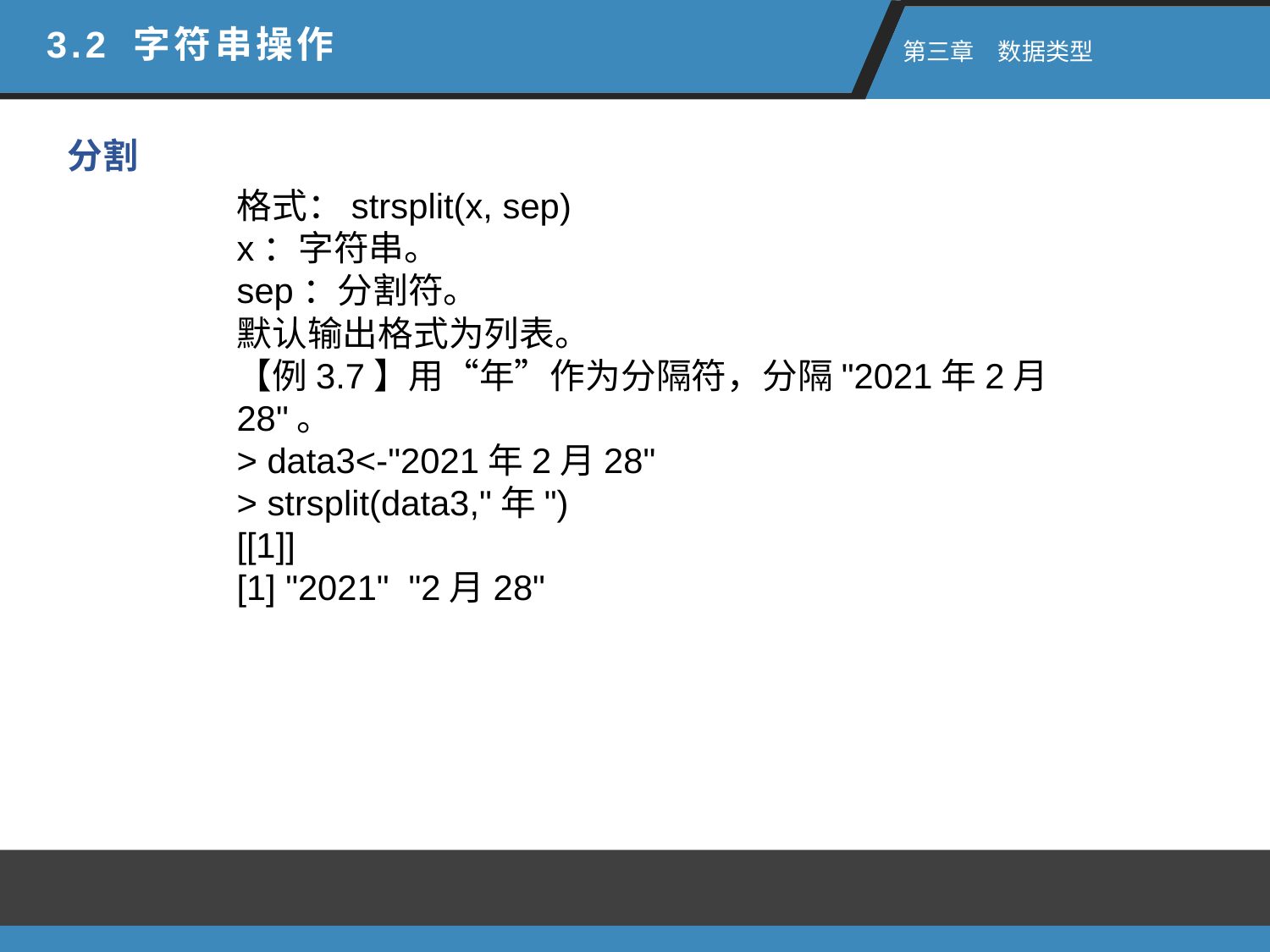

3.2 字符串操作
  第三章　数据类型
分割
格式：strsplit(x, sep)
x：字符串。
sep：分割符。
默认输出格式为列表。
【例3.7】用“年”作为分隔符，分隔"2021年2月28"。
> data3<-"2021年2月28"
> strsplit(data3,"年")
[[1]]
[1] "2021"  "2月28"